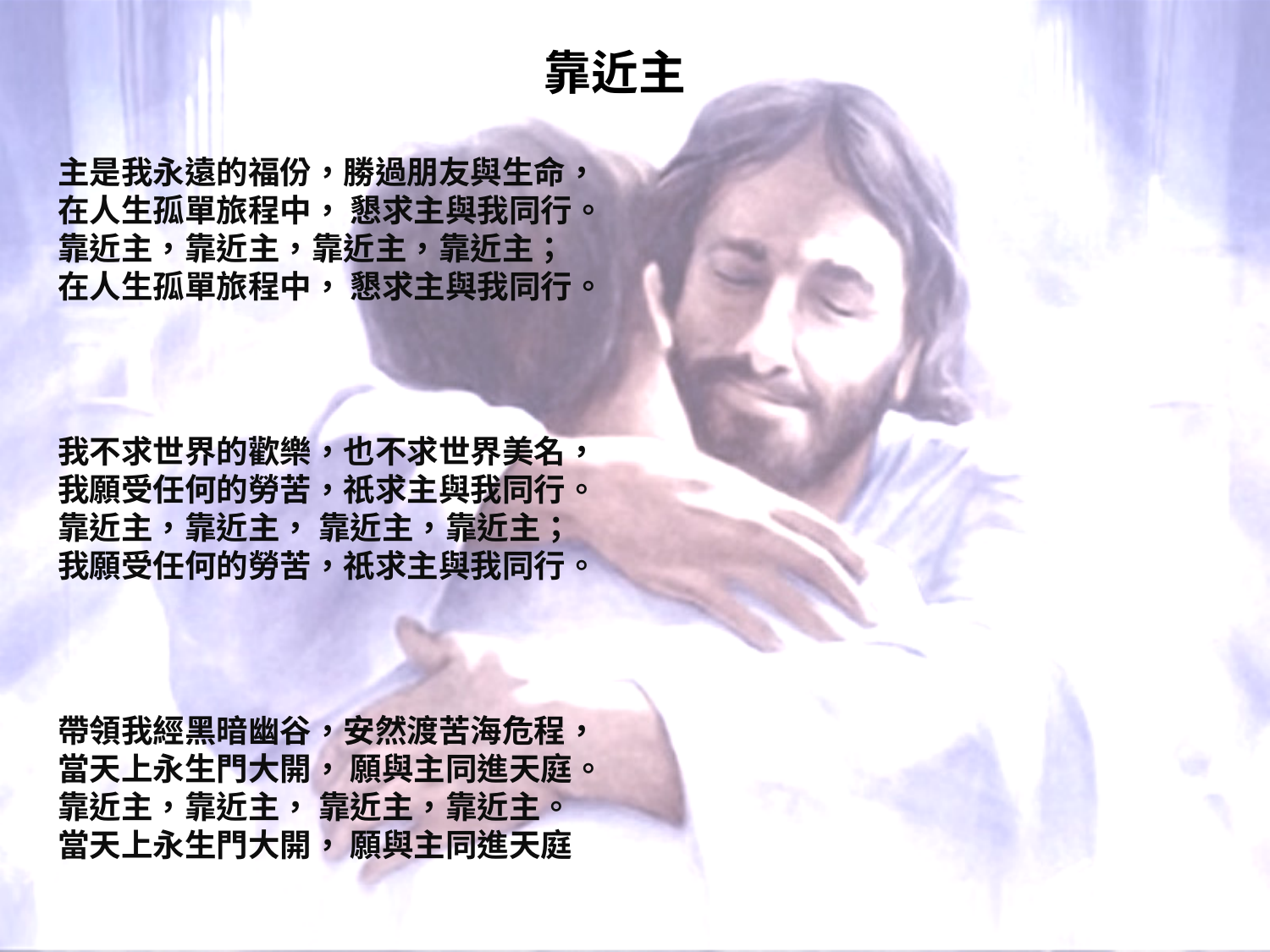

# 靠近主
主是我永遠的福份，勝過朋友與生命，
在人生孤單旅程中， 懇求主與我同行。
靠近主，靠近主，靠近主，靠近主；
在人生孤單旅程中， 懇求主與我同行。

我不求世界的歡樂，也不求世界美名，
我願受任何的勞苦，祇求主與我同行。
靠近主，靠近主， 靠近主，靠近主；
我願受任何的勞苦，祇求主與我同行。

帶領我經黑暗幽谷，安然渡苦海危程，
當天上永生門大開， 願與主同進天庭。
靠近主，靠近主， 靠近主，靠近主。
當天上永生門大開， 願與主同進天庭